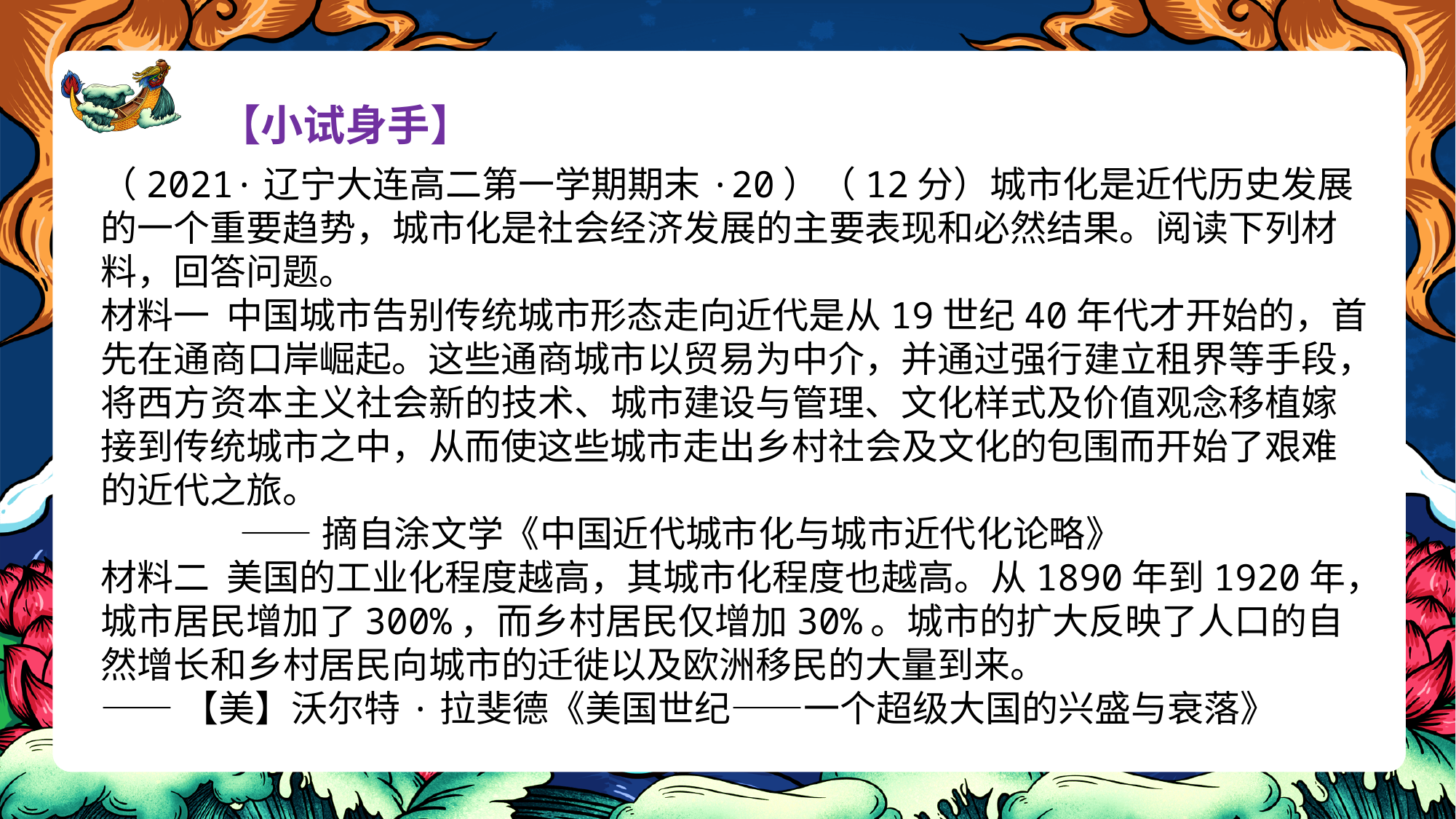

【小试身手】
（2021·辽宁大连高二第一学期期末·20）（12分）城市化是近代历史发展的一个重要趋势，城市化是社会经济发展的主要表现和必然结果。阅读下列材料，回答问题。
材料一  中国城市告别传统城市形态走向近代是从19世纪40年代才开始的，首先在通商口岸崛起。这些通商城市以贸易为中介，并通过强行建立租界等手段，将西方资本主义社会新的技术、城市建设与管理、文化样式及价值观念移植嫁接到传统城市之中，从而使这些城市走出乡村社会及文化的包围而开始了艰难的近代之旅。
                 ——摘自涂文学《中国近代城市化与城市近代化论略》
材料二  美国的工业化程度越高，其城市化程度也越高。从1890年到1920年，城市居民增加了300%，而乡村居民仅增加30%。城市的扩大反映了人口的自然增长和乡村居民向城市的迁徙以及欧洲移民的大量到来。
——【美】沃尔特·拉斐德《美国世纪——一个超级大国的兴盛与衰落》